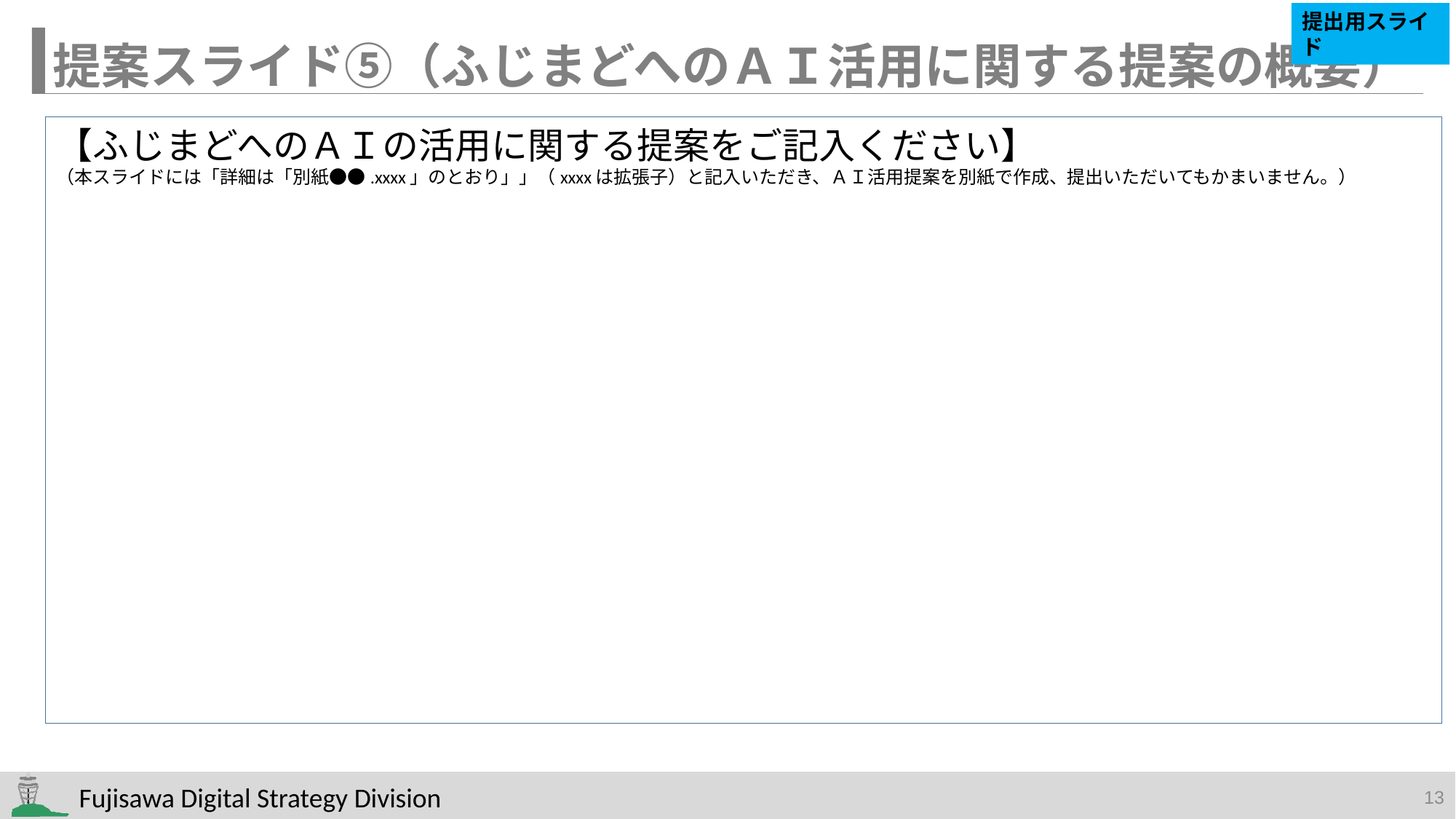

提出用スライド

提案スライド⑤（ふじまどへのＡＩ活用に関する提案の概要）
【ふじまどへのＡＩの活用に関する提案をご記入ください】
（本スライドには「詳細は「別紙●●.xxxx」のとおり」」（xxxxは拡張子）と記入いただき、ＡＩ活用提案を別紙で作成、提出いただいてもかまいません。）

13